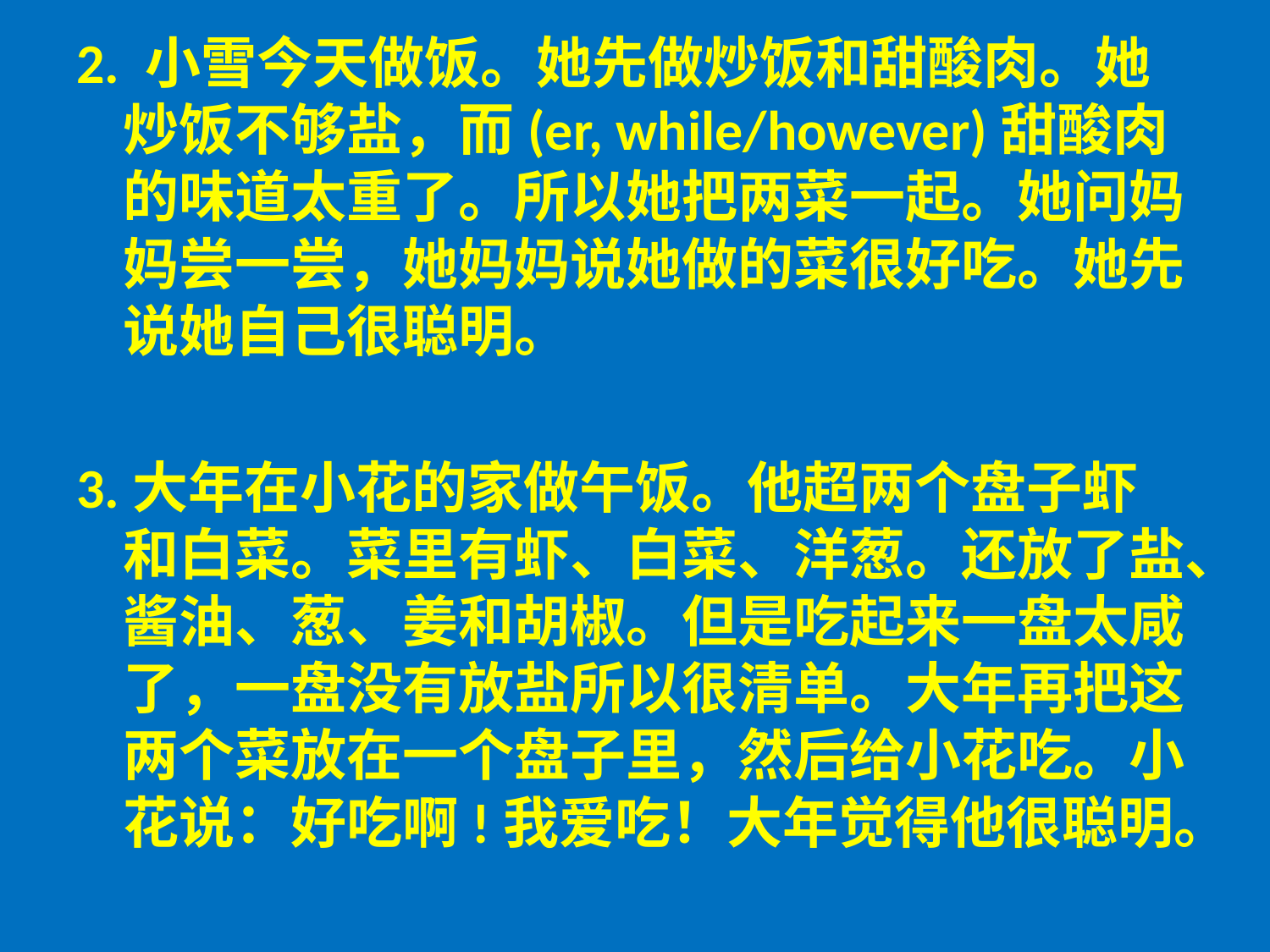

2. 小雪今天做饭。她先做炒饭和甜酸肉。她炒饭不够盐，而(er, while/however)甜酸肉的味道太重了。所以她把两菜一起。她问妈妈尝一尝，她妈妈说她做的菜很好吃。她先说她自己很聪明。

3.大年在小花的家做午饭。他超两个盘子虾和白菜。菜里有虾、白菜、洋葱。还放了盐、酱油、葱、姜和胡椒。但是吃起来一盘太咸了，一盘没有放盐所以很清单。大年再把这两个菜放在一个盘子里，然后给小花吃。小花说：好吃啊!我爱吃！大年觉得他很聪明。